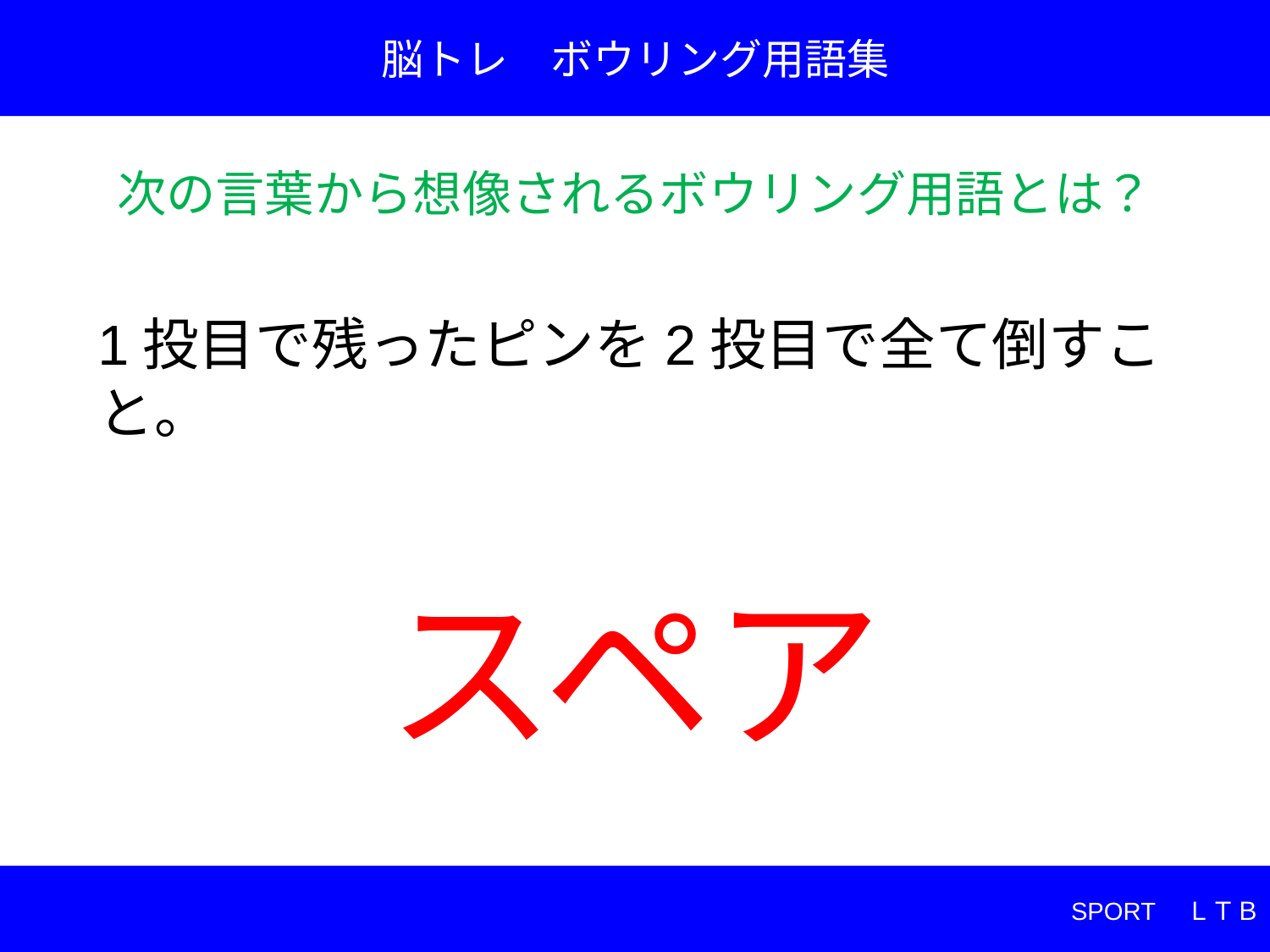

脳トレ　ボウリング用語集
次の言葉から想像されるボウリング用語とは？
1投目で残ったピンを2投目で全て倒すこと。
# スペア
SPORT　ＬＴＢ